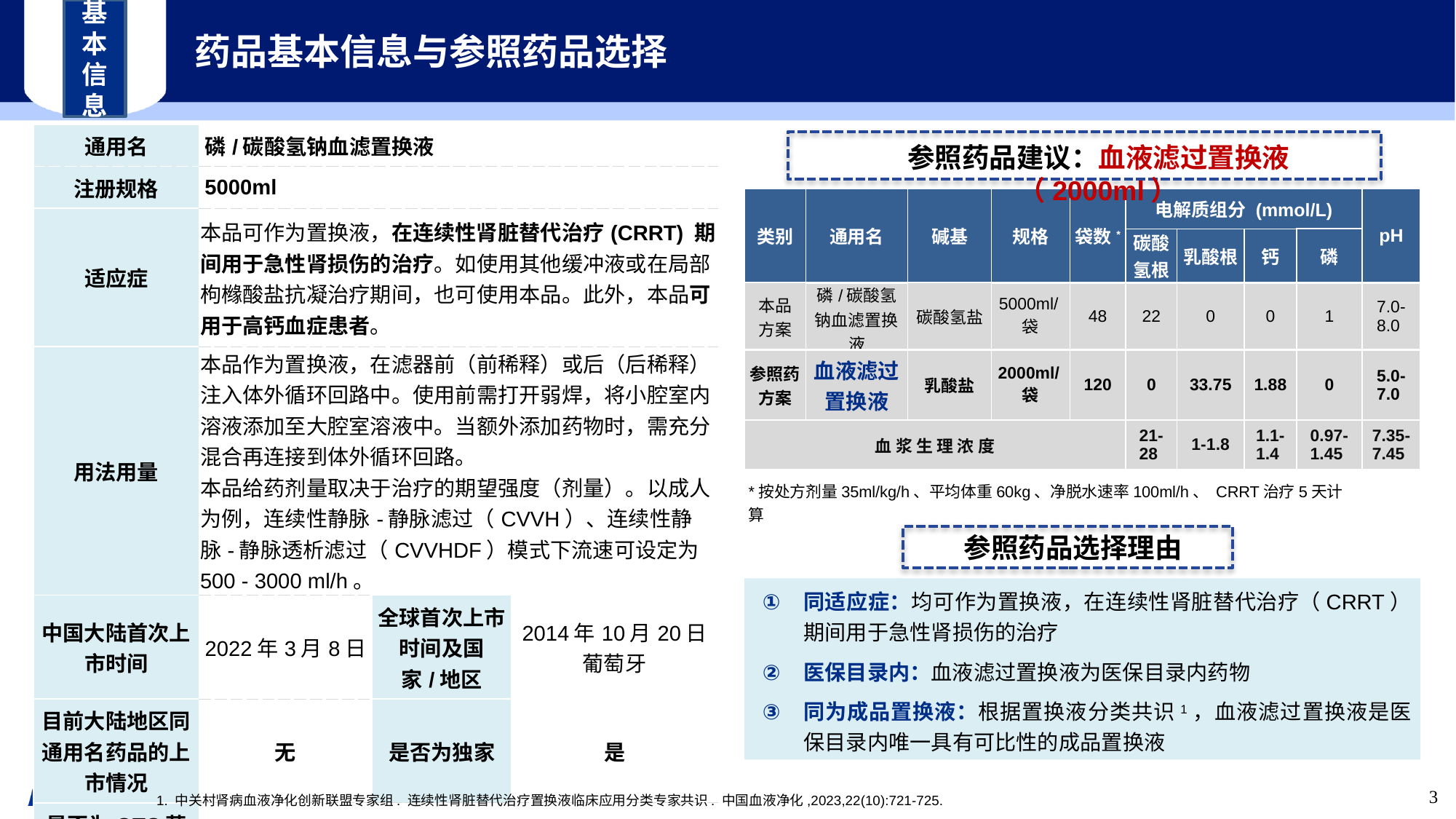

基本信息
药品基本信息与参照药品选择
| 通用名 | 磷/碳酸氢钠血滤置换液 |  |  |
| --- | --- | --- | --- |
| 注册规格 | 5000ml |  |  |
| 适应症 | 本品可作为置换液，在连续性肾脏替代治疗(CRRT) 期间用于急性肾损伤的治疗。如使用其他缓冲液或在局部枸橼酸盐抗凝治疗期间，也可使用本品。此外，本品可用于高钙血症患者。 |  |  |
| 用法用量 | 本品作为置换液，在滤器前（前稀释）或后（后稀释）注入体外循环回路中。使用前需打开弱焊，将小腔室内溶液添加至大腔室溶液中。当额外添加药物时，需充分混合再连接到体外循环回路。 本品给药剂量取决于治疗的期望强度（剂量）。以成人为例，连续性静脉-静脉滤过（CVVH）、连续性静脉-静脉透析滤过（CVVHDF）模式下流速可设定为500 - 3000 ml/h。 |  |  |
| 中国大陆首次上市时间 | 2022年3月8日 | 全球首次上市时间及国家/地区 | 2014年10月20日 葡萄牙 |
| 目前大陆地区同通用名药品的上市情况 | 无 | 是否为独家 | 是 |
| 是否为OTC药品 | 否 |  |  |

参照药品建议：血液滤过置换液（2000ml）
| 类别 | 通用名 | 碱基 | 规格 | 袋数\* | 电解质组分 (mmol/L) |  |  |  | pH |
| --- | --- | --- | --- | --- | --- | --- | --- | --- | --- |
|  |  |  |  |  | 碳酸氢根 | 乳酸根 | 钙 | 磷 |  |
| 本品 方案 | 磷/碳酸氢钠血滤置换液 | 碳酸氢盐 | 5000ml/袋 | 48 | 22 | 0 | 0 | 1 | 7.0- 8.0- |
| 参照药方案 | 血液滤过 置换液 | 乳酸盐 | 2000ml/袋 | 120 | 0 | 33.75 | 1.88 | 0 | 5.0-7.0- |
| 血 浆 生 理 浓 度 |  |  |  |  | 21-28- | 1-1.8 | 1.1-1.4- | 0.97-1.45- | 7.35-7.45- |
*按处方剂量35ml/kg/h、平均体重60kg、净脱水速率100ml/h、 CRRT治疗5天计算
参照药品选择理由

同适应症：均可作为置换液，在连续性肾脏替代治疗（CRRT） 期间用于急性肾损伤的治疗
医保目录内：血液滤过置换液为医保目录内药物
同为成品置换液：根据置换液分类共识1，血液滤过置换液是医保目录内唯一具有可比性的成品置换液
3
1. 中关村肾病血液净化创新联盟专家组. 连续性肾脏替代治疗置换液临床应用分类专家共识. 中国血液净化,2023,22(10):721-725.